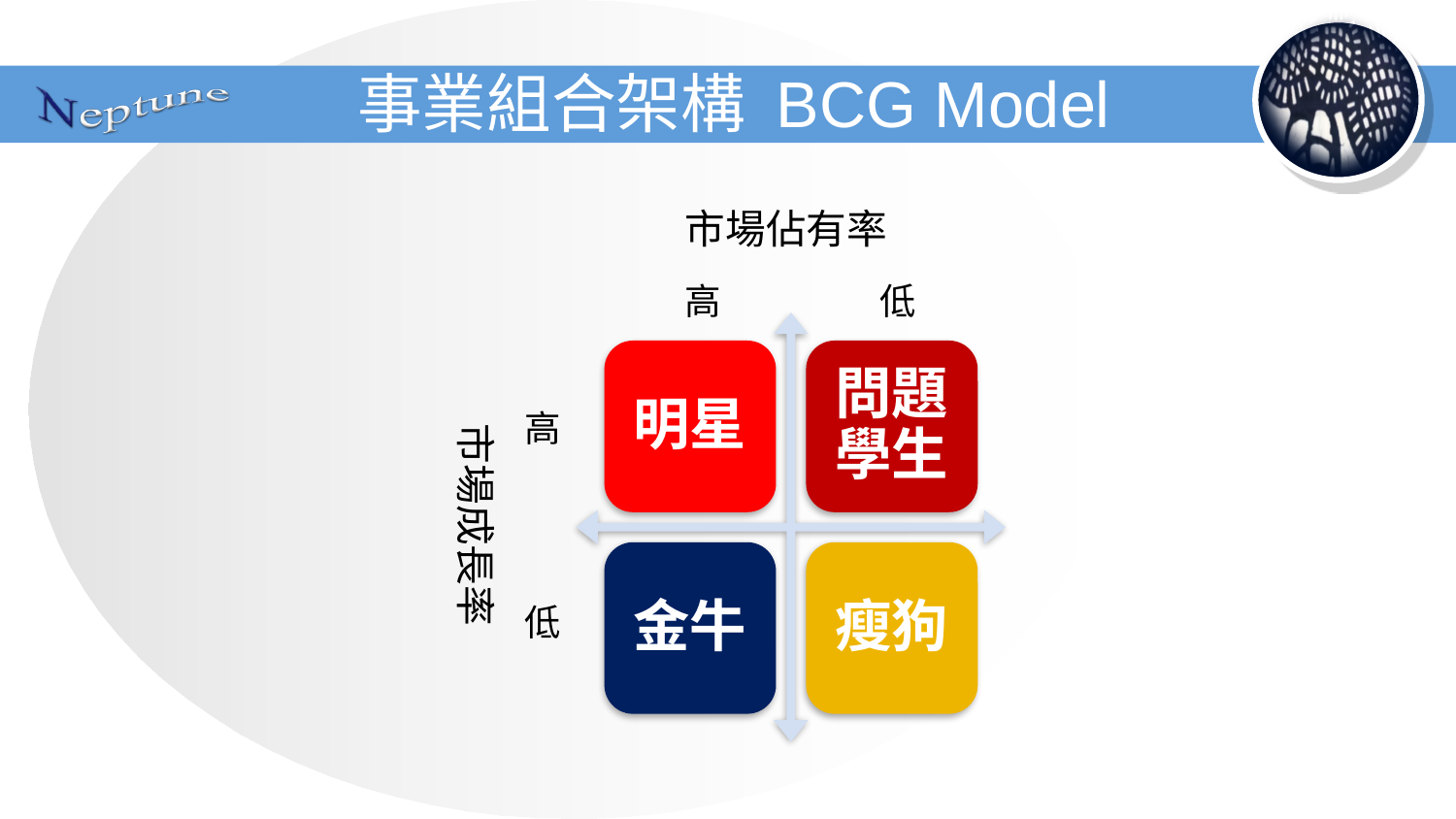

# 事業組合架構 BCG Model
市場佔有率
高
低
明星
問題學生
金牛
瘦狗
高
市場成長率
低